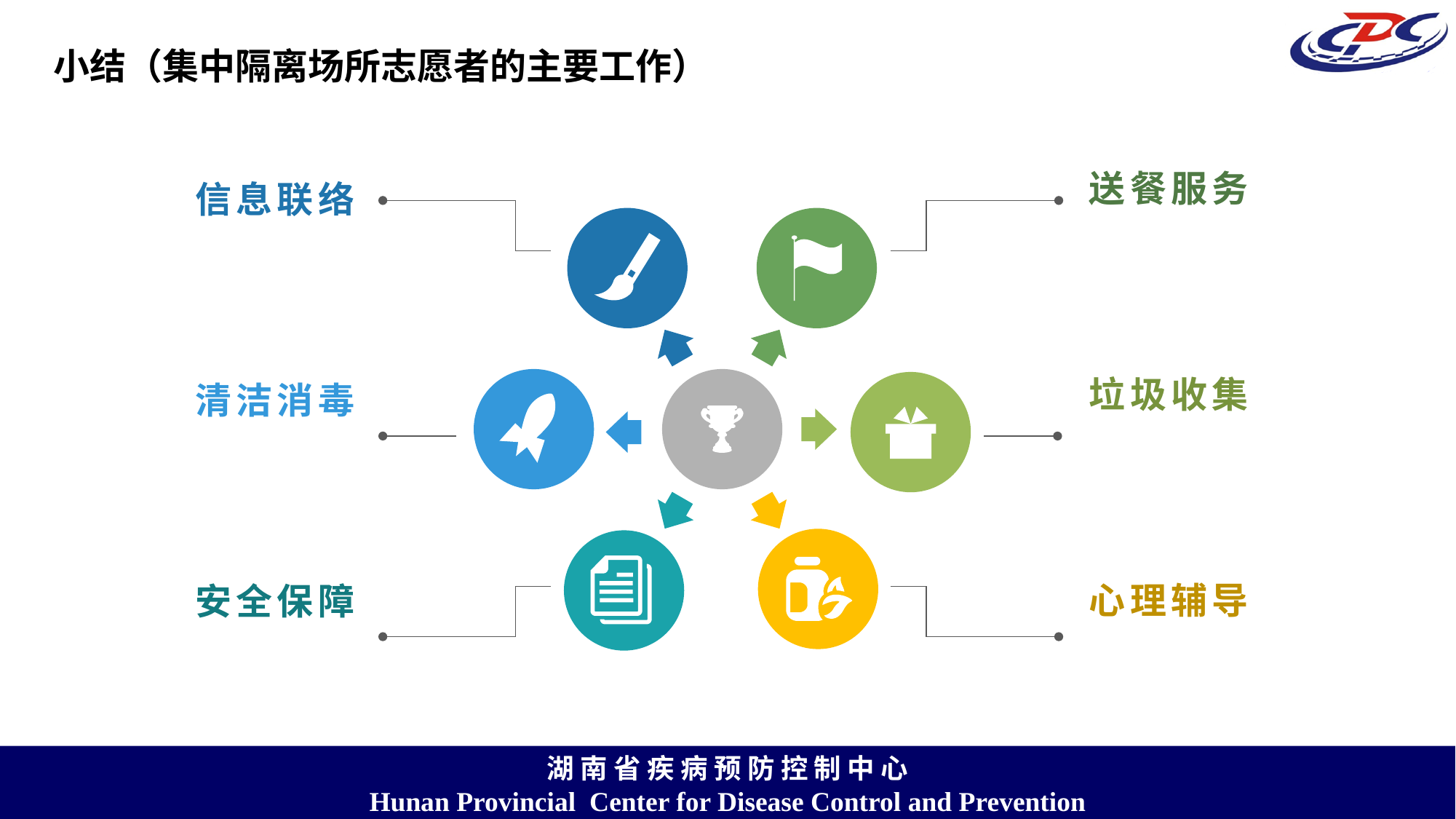

小结（集中隔离场所志愿者的主要工作）

#
送餐服务
信息联络

垃圾收集

清洁消毒

心理辅导
安全保障